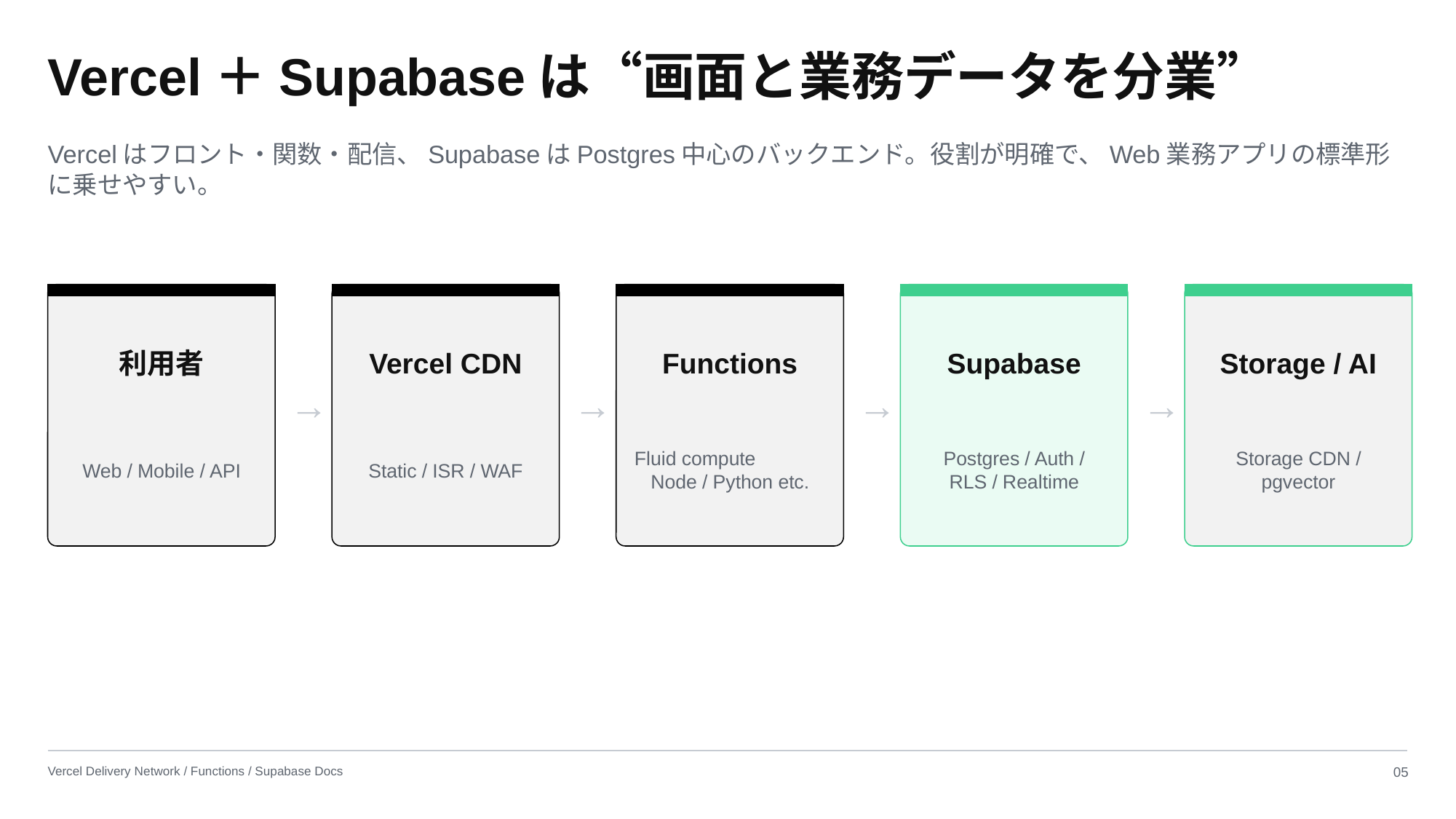

Vercel＋Supabaseは“画面と業務データを分業”
Vercelはフロント・関数・配信、SupabaseはPostgres中心のバックエンド。役割が明確で、Web業務アプリの標準形に乗せやすい。

利用者
Vercel CDN
Functions
Supabase
Storage / AI
→
→
→
→
Web / Mobile / API
Static / ISR / WAF
Fluid compute
Node / Python etc.
Postgres / Auth / RLS / Realtime
Storage CDN / pgvector
Vercel Delivery Network / Functions / Supabase Docs
05